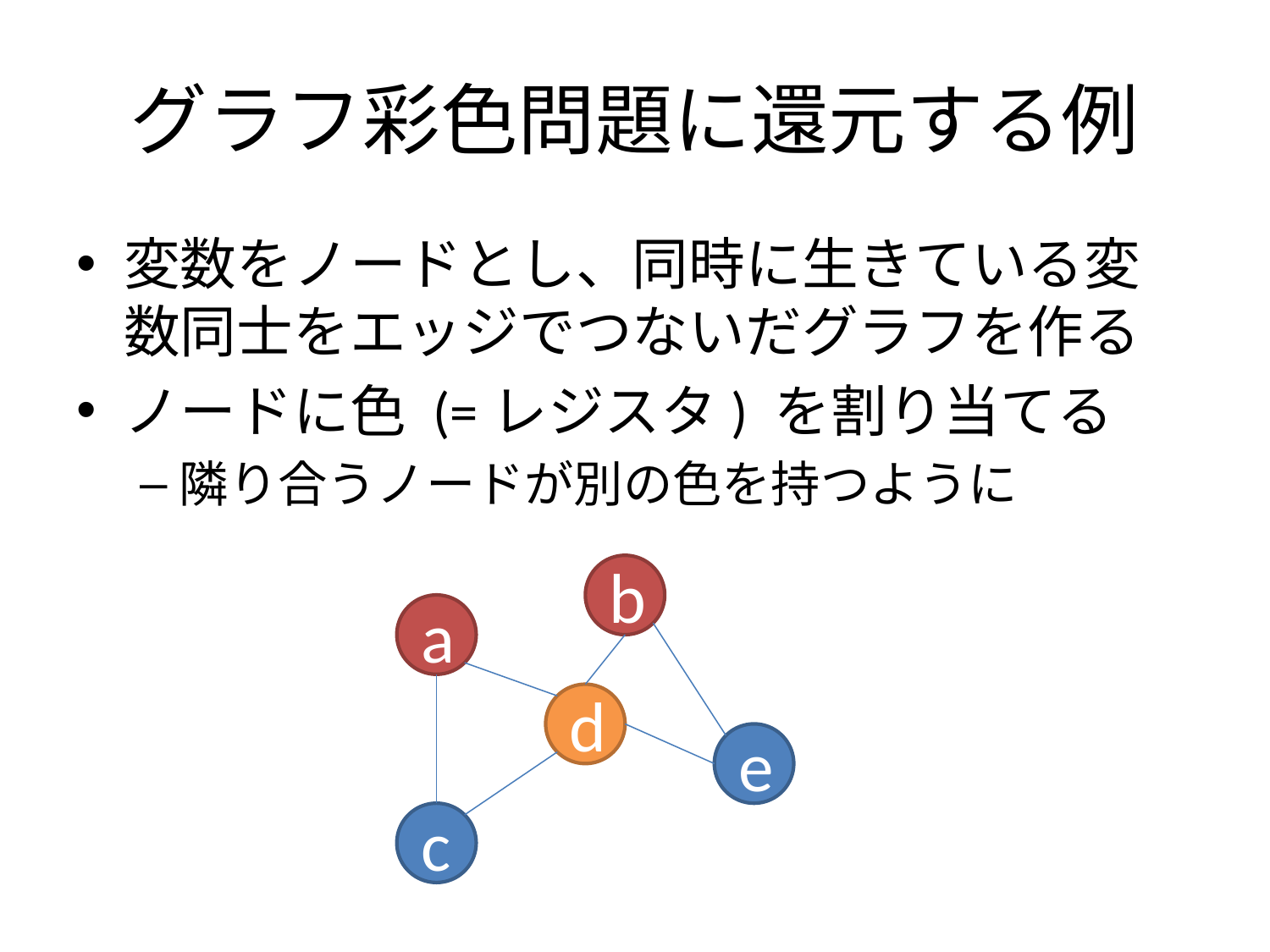

# グラフ彩色問題に還元する例
変数をノードとし、同時に生きている変数同士をエッジでつないだグラフを作る
ノードに色 (=レジスタ) を割り当てる
隣り合うノードが別の色を持つように
b
a
d
e
c